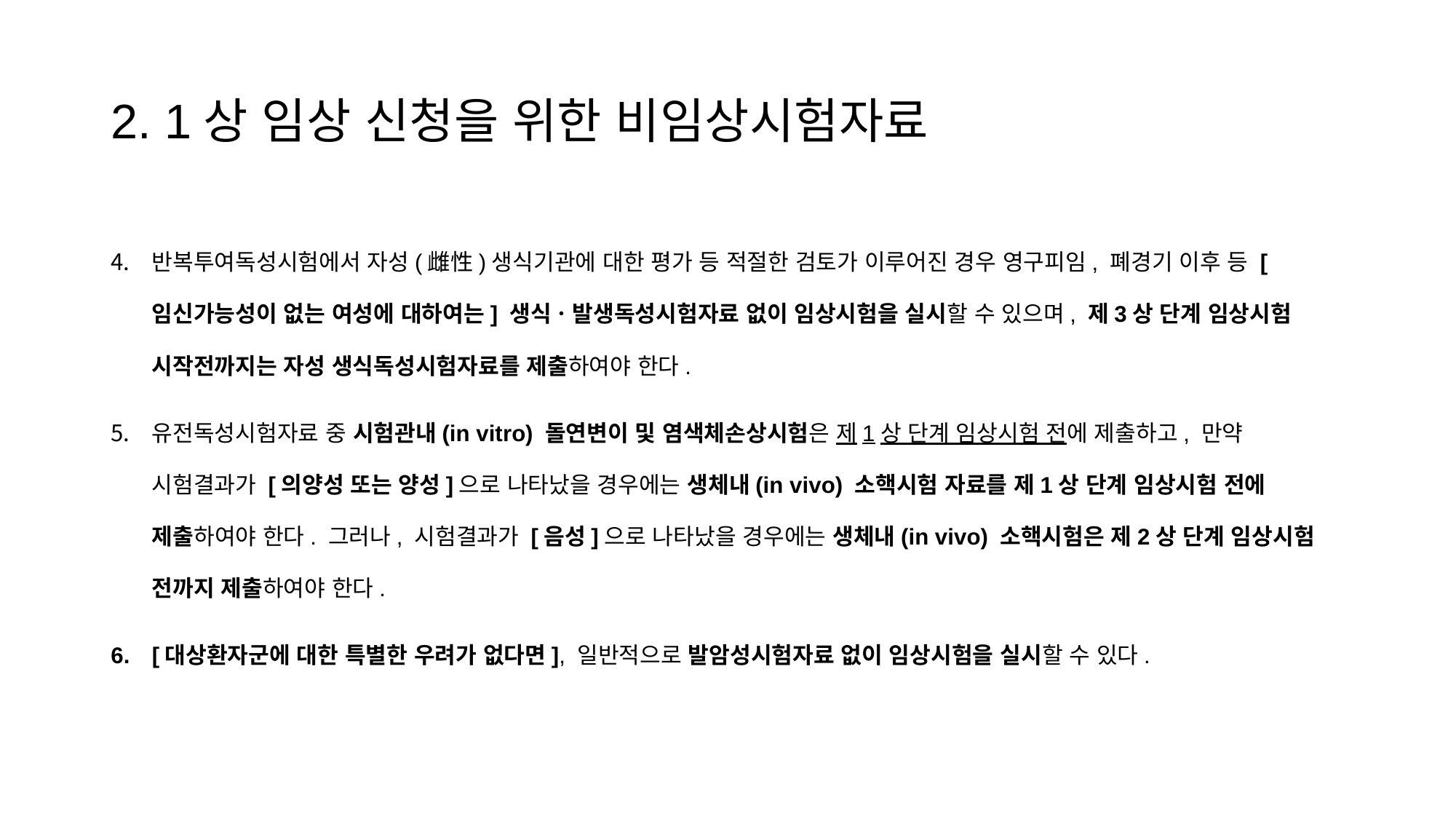

# 2. 1상 임상 신청을 위한 비임상시험자료
반복투여독성시험에서 자성(雌性)생식기관에 대한 평가 등 적절한 검토가 이루어진 경우 영구피임, 폐경기 이후 등 [임신가능성이 없는 여성에 대하여는] 생식ㆍ발생독성시험자료 없이 임상시험을 실시할 수 있으며, 제3상 단계 임상시험 시작전까지는 자성 생식독성시험자료를 제출하여야 한다.
유전독성시험자료 중 시험관내(in vitro) 돌연변이 및 염색체손상시험은 제1상 단계 임상시험 전에 제출하고, 만약 시험결과가 [의양성 또는 양성]으로 나타났을 경우에는 생체내(in vivo) 소핵시험 자료를 제1상 단계 임상시험 전에 제출하여야 한다. 그러나, 시험결과가 [음성]으로 나타났을 경우에는 생체내(in vivo) 소핵시험은 제2상 단계 임상시험 전까지 제출하여야 한다.
[대상환자군에 대한 특별한 우려가 없다면], 일반적으로 발암성시험자료 없이 임상시험을 실시할 수 있다.